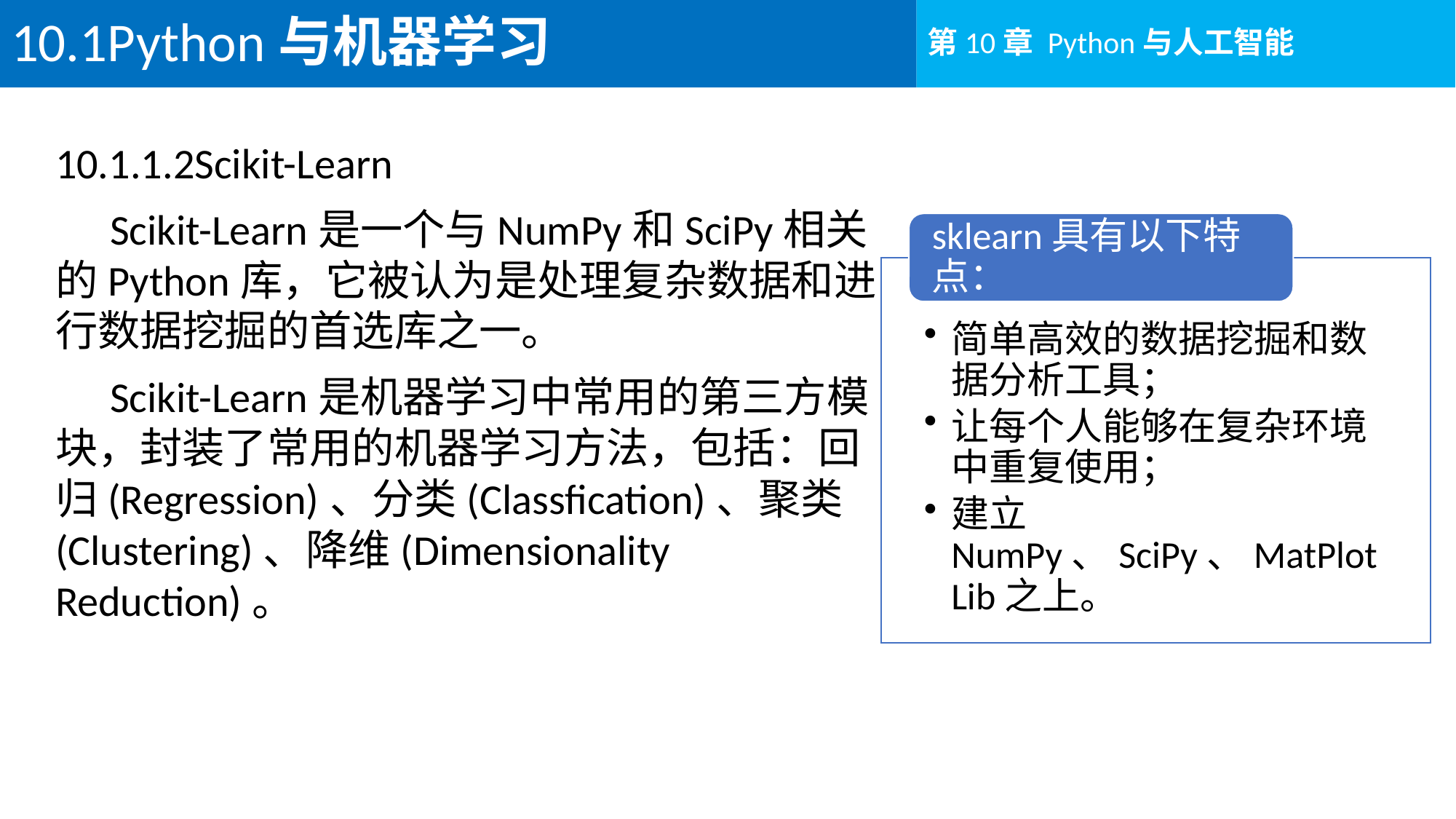

# 10.1Python与机器学习
10.1.1.2Scikit-Learn
Scikit-Learn是一个与NumPy和SciPy相关的Python库，它被认为是处理复杂数据和进行数据挖掘的首选库之一。
Scikit-Learn是机器学习中常用的第三方模块，封装了常用的机器学习方法，包括：回归(Regression)、分类(Classfication)、聚类(Clustering)、降维(Dimensionality Reduction)。
简单高效的数据挖掘和数据分析工具；
让每个人能够在复杂环境中重复使用；
建立NumPy、SciPy、MatPlotLib之上。
sklearn具有以下特点：